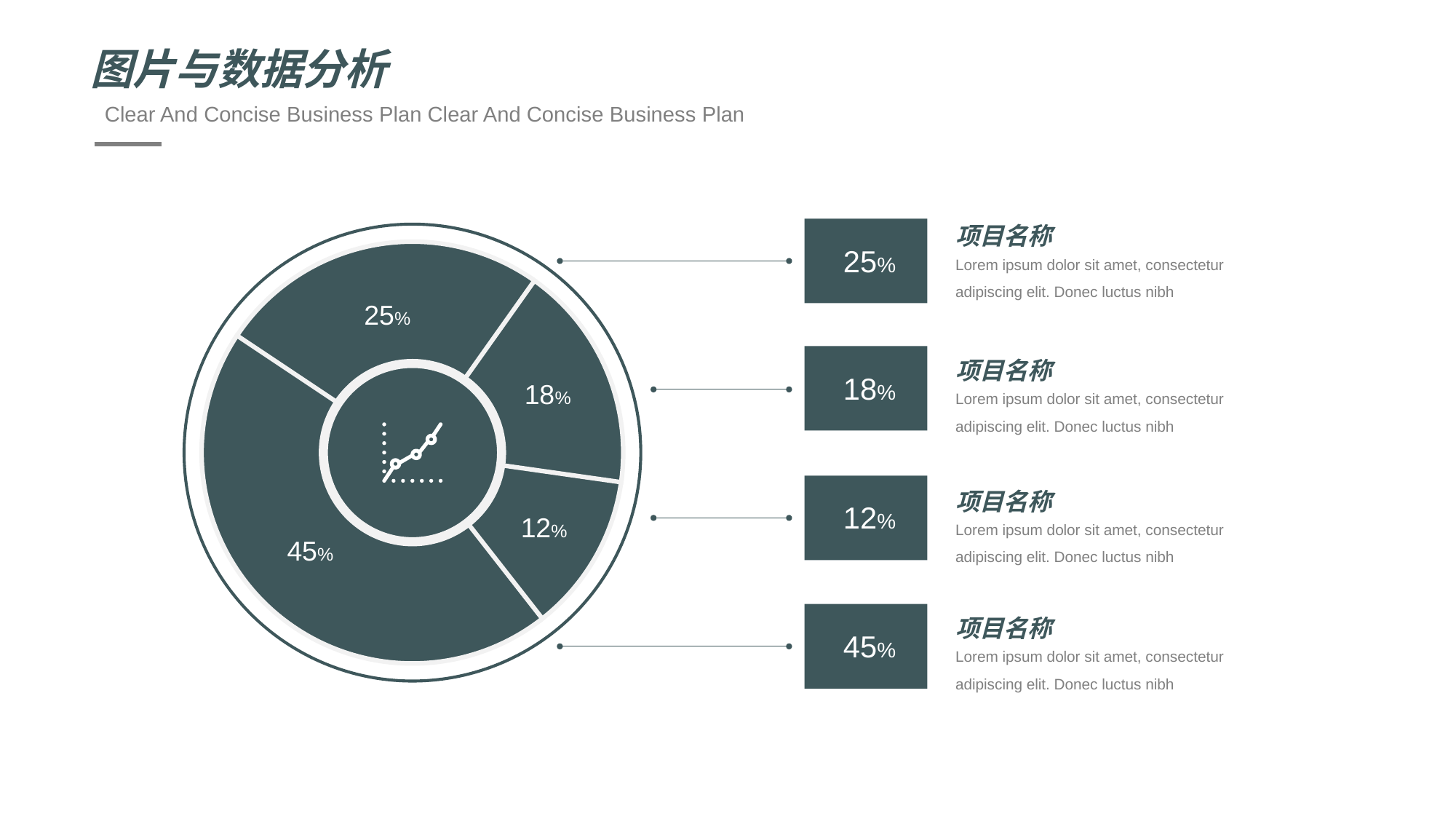

图片与数据分析
Clear And Concise Business Plan Clear And Concise Business Plan
项目名称
Lorem ipsum dolor sit amet, consectetur adipiscing elit. Donec luctus nibh

25%

12%

18%

25%

45%
项目名称
Lorem ipsum dolor sit amet, consectetur adipiscing elit. Donec luctus nibh

18%
项目名称
Lorem ipsum dolor sit amet, consectetur adipiscing elit. Donec luctus nibh

12%
项目名称
Lorem ipsum dolor sit amet, consectetur adipiscing elit. Donec luctus nibh

45%